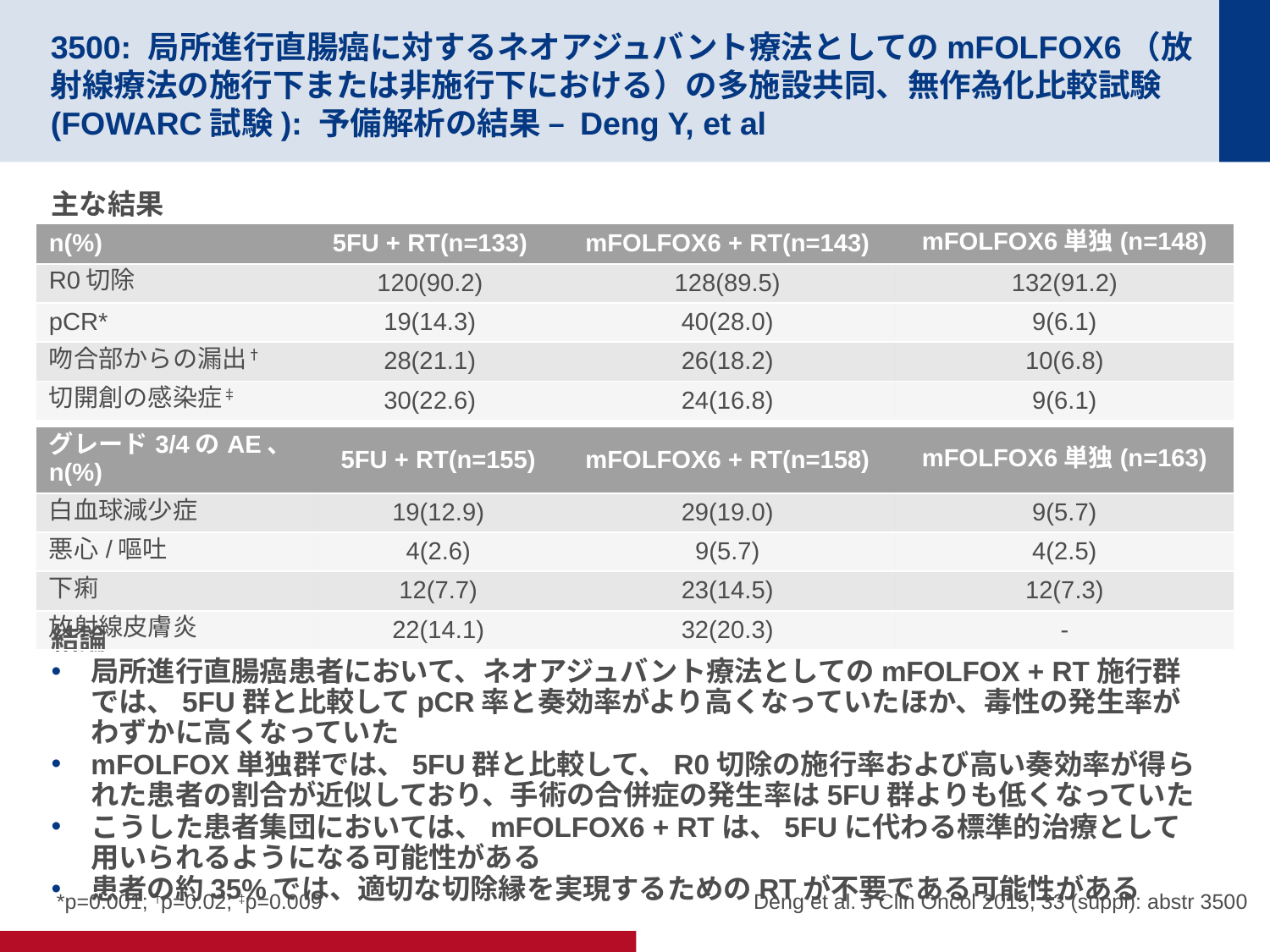

# 3500: 局所進行直腸癌に対するネオアジュバント療法としてのmFOLFOX6（放射線療法の施行下または非施行下における）の多施設共同、無作為化比較試験(FOWARC試験): 予備解析の結果 – Deng Y, et al
主な結果

結論
局所進行直腸癌患者において、ネオアジュバント療法としてのmFOLFOX + RT施行群では、5FU群と比較してpCR率と奏効率がより高くなっていたほか、毒性の発生率がわずかに高くなっていた
mFOLFOX単独群では、5FU群と比較して、R0切除の施行率および高い奏効率が得られた患者の割合が近似しており、手術の合併症の発生率は5FU群よりも低くなっていた
こうした患者集団においては、mFOLFOX6 + RTは、5FUに代わる標準的治療として用いられるようになる可能性がある
患者の約35%では、適切な切除縁を実現するためのRTが不要である可能性がある
| n(%) | 5FU + RT(n=133) | mFOLFOX6 + RT(n=143) | mFOLFOX6単独(n=148) |
| --- | --- | --- | --- |
| R0切除 | 120(90.2) | 128(89.5) | 132(91.2) |
| pCR\* | 19(14.3) | 40(28.0) | 9(6.1) |
| 吻合部からの漏出† | 28(21.1) | 26(18.2) | 10(6.8) |
| 切開創の感染症‡ | 30(22.6) | 24(16.8) | 9(6.1) |
| グレード3/4のAE、n(%) | 5FU + RT(n=155) | mFOLFOX6 + RT(n=158) | mFOLFOX6単独(n=163) |
| --- | --- | --- | --- |
| 白血球減少症 | 19(12.9) | 29(19.0) | 9(5.7) |
| 悪心/嘔吐 | 4(2.6) | 9(5.7) | 4(2.5) |
| 下痢 | 12(7.7) | 23(14.5) | 12(7.3) |
| 放射線皮膚炎 | 22(14.1) | 32(20.3) | - |
 *p=0.001; †p=0.02; ‡p=0.009
Deng et al. J Clin Oncol 2015; 33 (suppl): abstr 3500